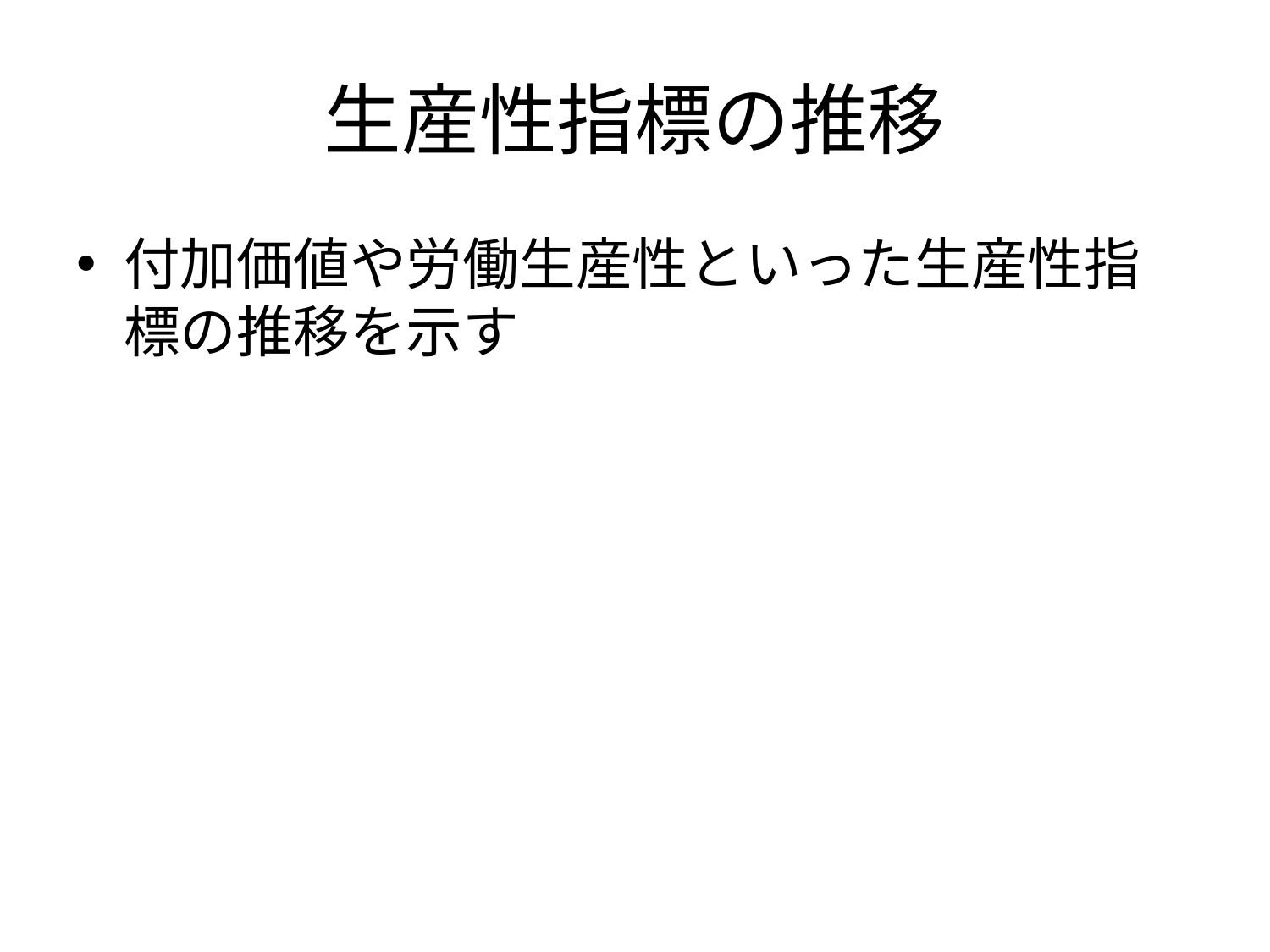

# 生産性指標の推移
付加価値や労働生産性といった生産性指標の推移を示す